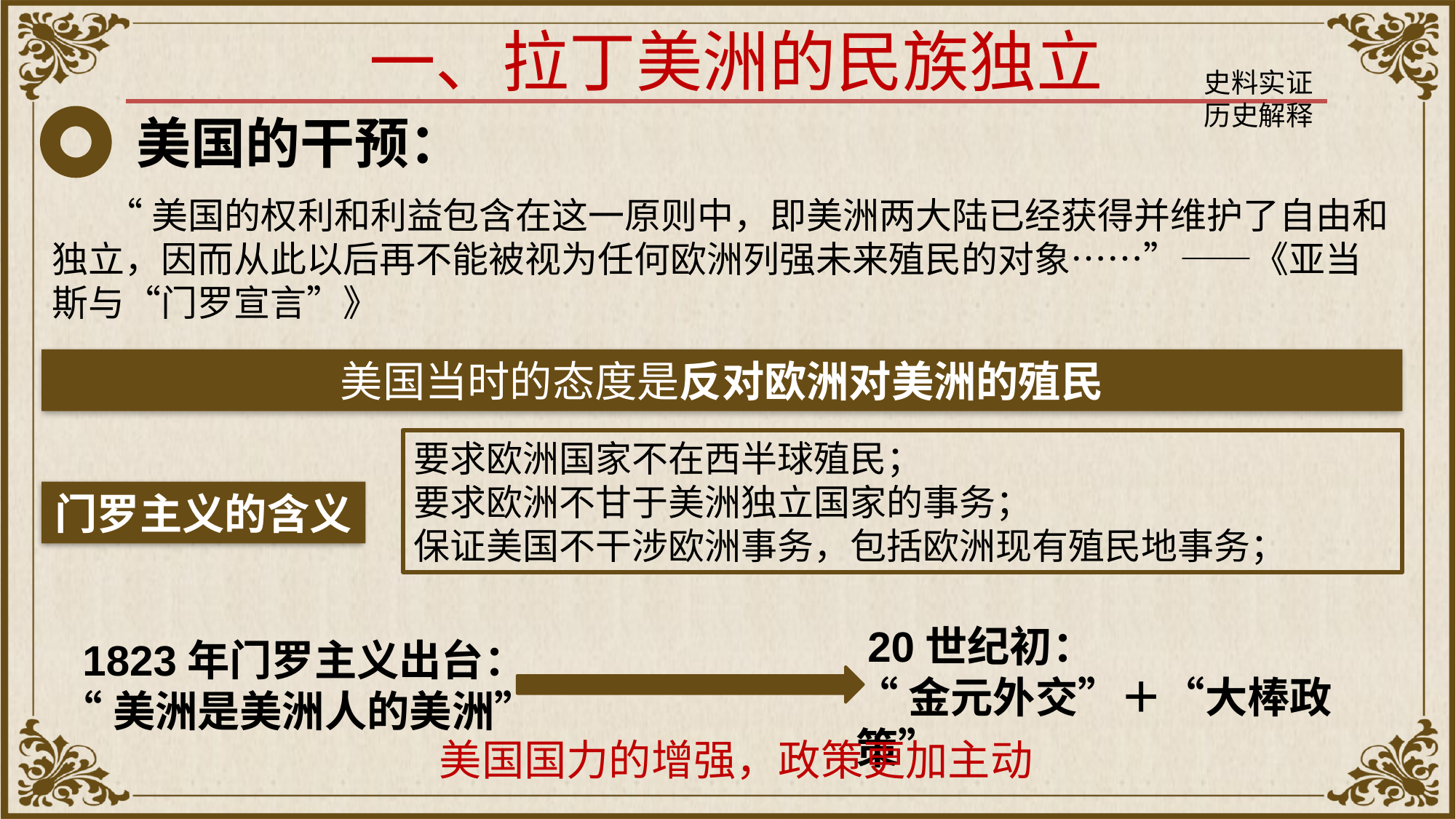

一、拉丁美洲的民族独立
史料实证
历史解释
美国的干预：

“美国的权利和利益包含在这一原则中，即美洲两大陆已经获得并维护了自由和独立，因而从此以后再不能被视为任何欧洲列强未来殖民的对象……”——《亚当斯与“门罗宣言”》
美国当时的态度是反对欧洲对美洲的殖民
要求欧洲国家不在西半球殖民；
要求欧洲不甘于美洲独立国家的事务；
保证美国不干涉欧洲事务，包括欧洲现有殖民地事务；
门罗主义的含义
 20世纪初：
“金元外交”＋“大棒政策”
 1823年门罗主义出台：
“美洲是美洲人的美洲”

美国国力的增强，政策更加主动